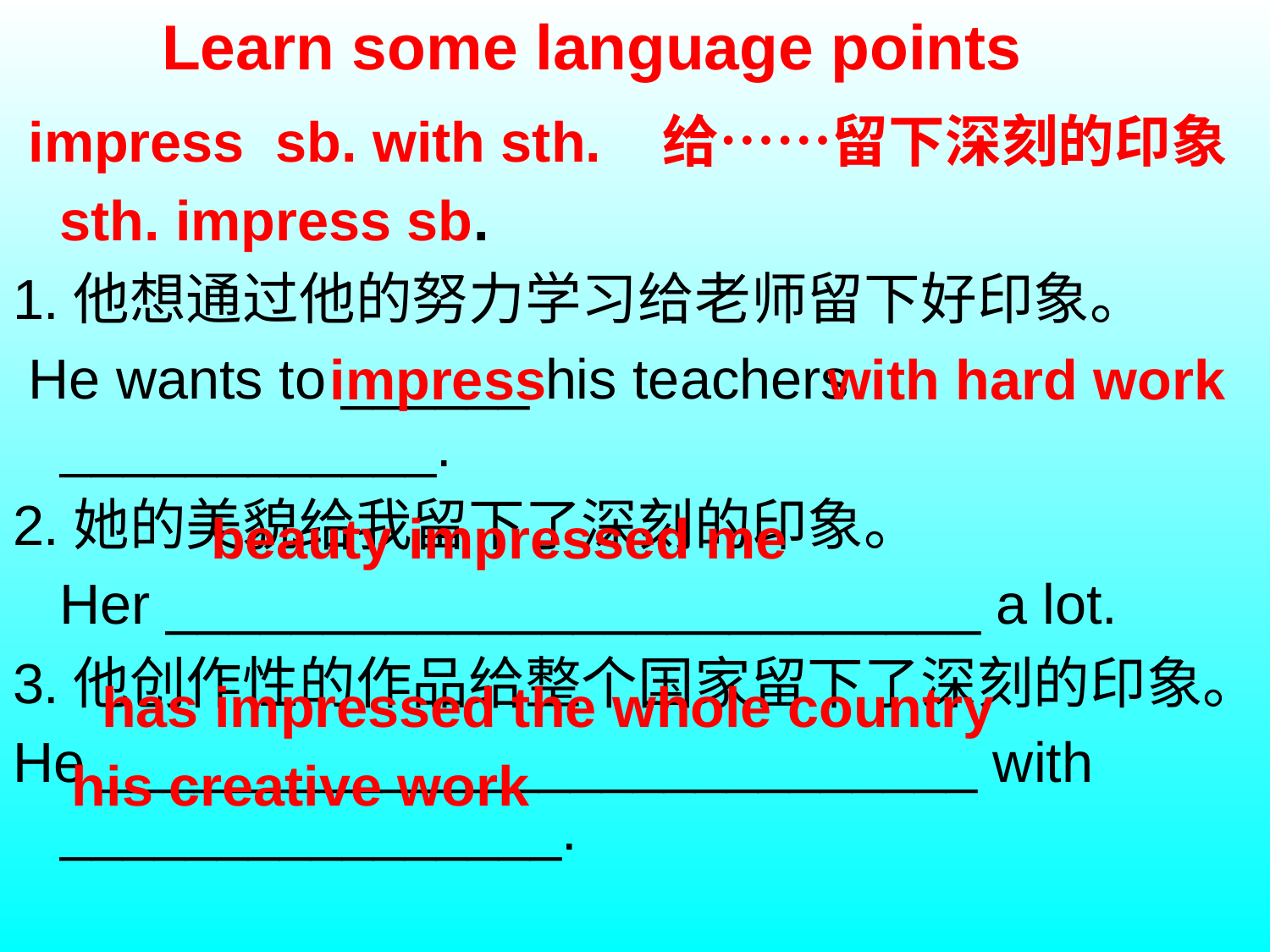

Learn some language points
 impress  sb. with sth.   给……留下深刻的印象
   sth. impress sb.
1.他想通过他的努力学习给老师留下好印象。
 He wants to ______ his teachers ____________.
2.她的美貌给我留下了深刻的印象。
   Her __________________________ a lot.
3.他创作性的作品给整个国家留下了深刻的印象。
He ____________________________ with ________________.

impress                  with hard work
beauty impressed me
has impressed the whole country
his creative work